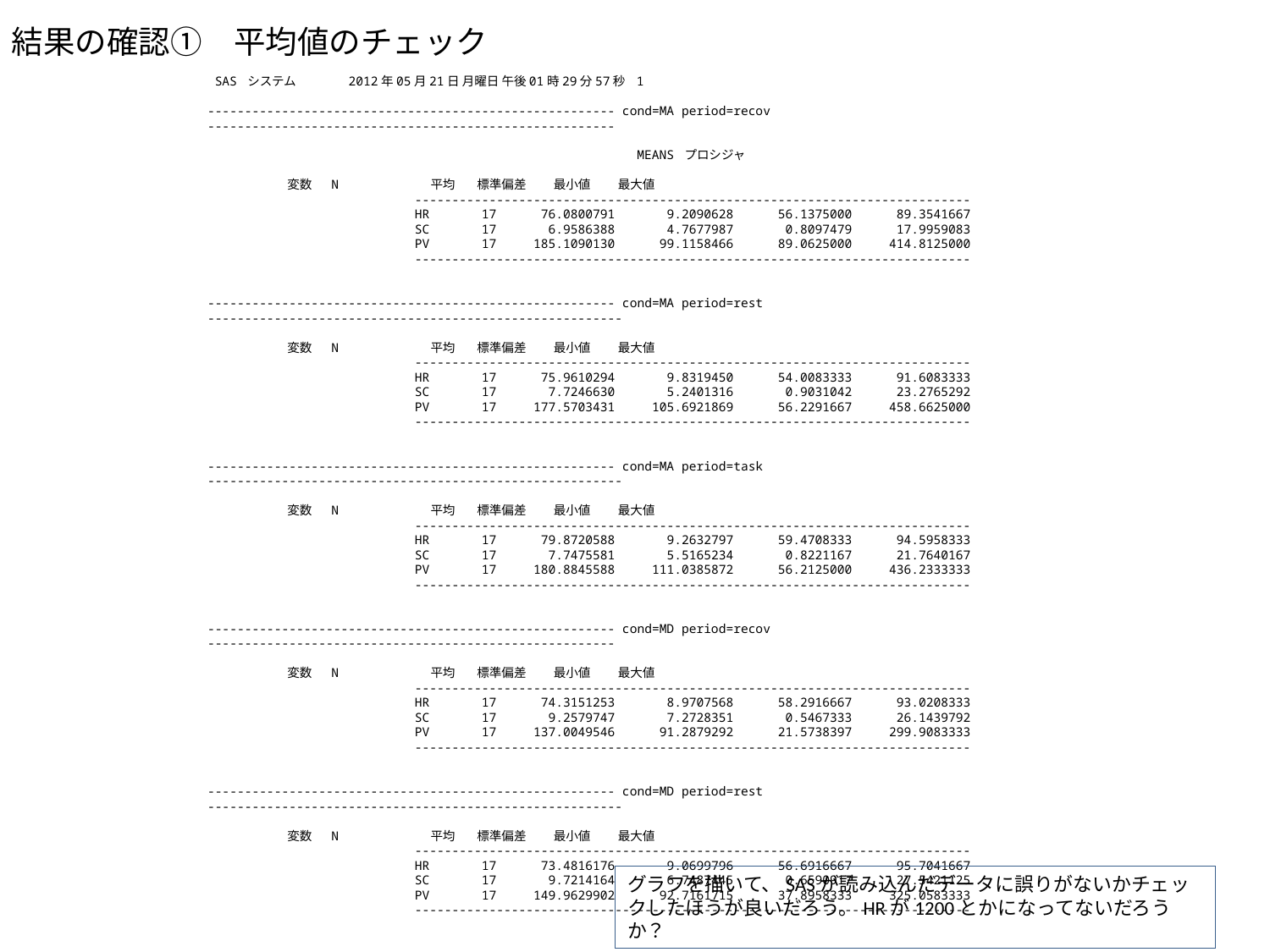

結果の確認①　平均値のチェック
 SAS システム                  2012年05月21日 月曜日 午後01時29分57秒   1

------------------------------------------------------- cond=MA period=recov -------------------------------------------------------

                                                          MEANS プロシジャ

                            変数      N            平均        標準偏差          最小値          最大値
                            ---------------------------------------------------------------------------
                            HR       17      76.0800791       9.2090628      56.1375000      89.3541667
                            SC       17       6.9586388       4.7677987       0.8097479      17.9959083
                            PV       17     185.1090130      99.1158466      89.0625000     414.8125000
                            ---------------------------------------------------------------------------

------------------------------------------------------- cond=MA period=rest --------------------------------------------------------

                            変数      N            平均        標準偏差          最小値          最大値
                            ---------------------------------------------------------------------------
                            HR       17      75.9610294       9.8319450      54.0083333      91.6083333
                            SC       17       7.7246630       5.2401316       0.9031042      23.2765292
                            PV       17     177.5703431     105.6921869      56.2291667     458.6625000
                            ---------------------------------------------------------------------------

------------------------------------------------------- cond=MA period=task --------------------------------------------------------

                            変数      N            平均        標準偏差          最小値          最大値
                            ---------------------------------------------------------------------------
                            HR       17      79.8720588       9.2632797      59.4708333      94.5958333
                            SC       17       7.7475581       5.5165234       0.8221167      21.7640167
                            PV       17     180.8845588     111.0385872      56.2125000     436.2333333
                            ---------------------------------------------------------------------------

------------------------------------------------------- cond=MD period=recov -------------------------------------------------------

                            変数      N            平均        標準偏差          最小値          最大値
                            ---------------------------------------------------------------------------
                            HR       17      74.3151253       8.9707568      58.2916667      93.0208333
                            SC       17       9.2579747       7.2728351       0.5467333      26.1439792
                            PV       17     137.0049546      91.2879292      21.5738397     299.9083333
                            ---------------------------------------------------------------------------

------------------------------------------------------- cond=MD period=rest --------------------------------------------------------

                            変数      N            平均        標準偏差          最小値          最大値
                            ---------------------------------------------------------------------------
                            HR       17      73.4816176       9.0699796      56.6916667      95.7041667
                            SC       17       9.7214164       6.7487445       0.6590917      27.5421125
                            PV       17     149.9629902      92.7161715      37.8958333     325.0583333
                            ---------------------------------------------------------------------------

グラフを描いて、SASが読み込んだデータに誤りがないかチェックしたほうが良いだろう。HRが1200とかになってないだろうか？